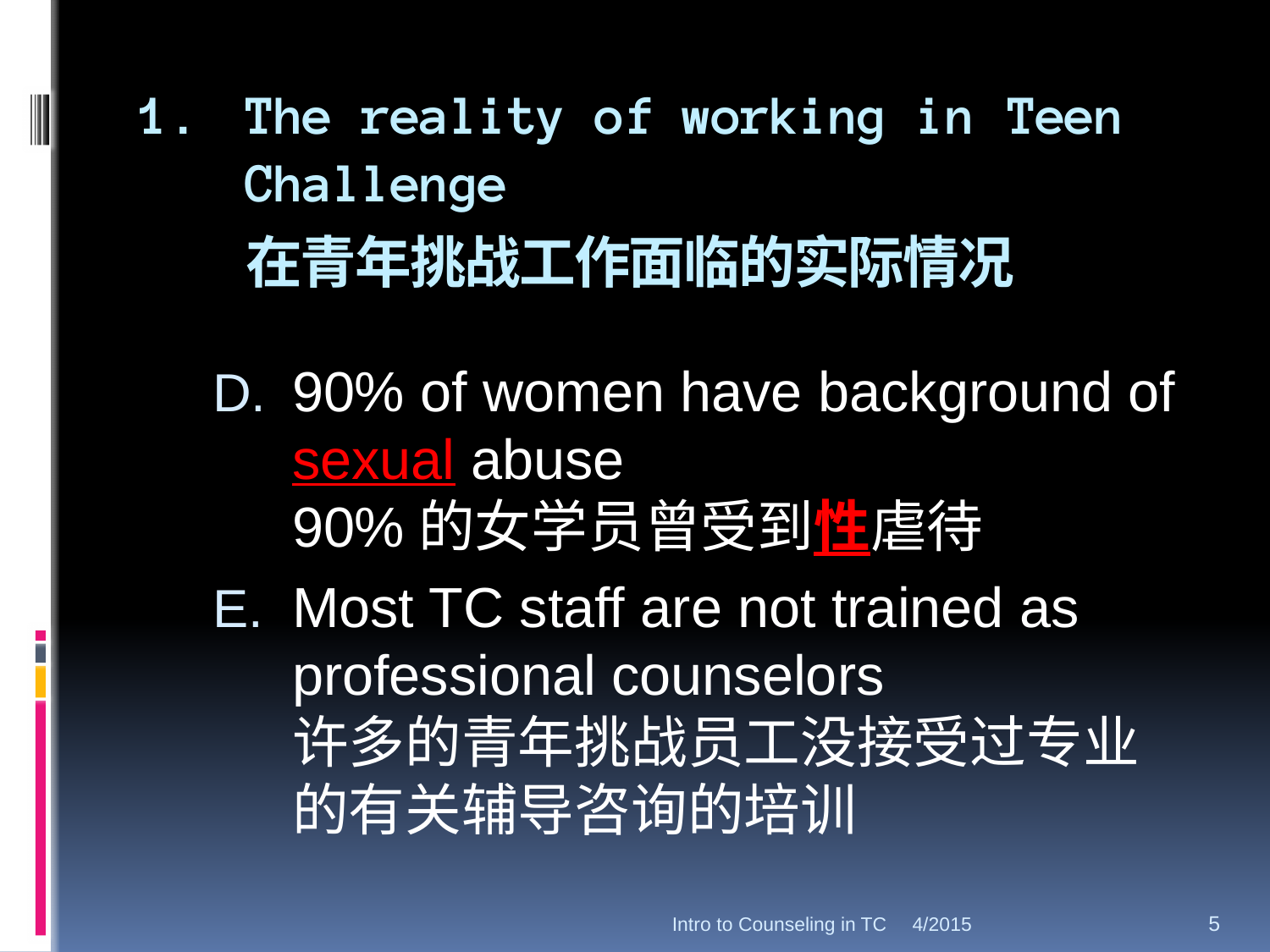

# The reality of working in 	Teen Challenge 在青年挑战工作面临的实际情况
90% of women have background of sexual abuse
90%的女学员曾受到性虐待
Most TC staff are not trained as professional counselors
许多的青年挑战员工没接受过专业的有关辅导咨询的培训

Intro to Counseling in TC
4/2015
5